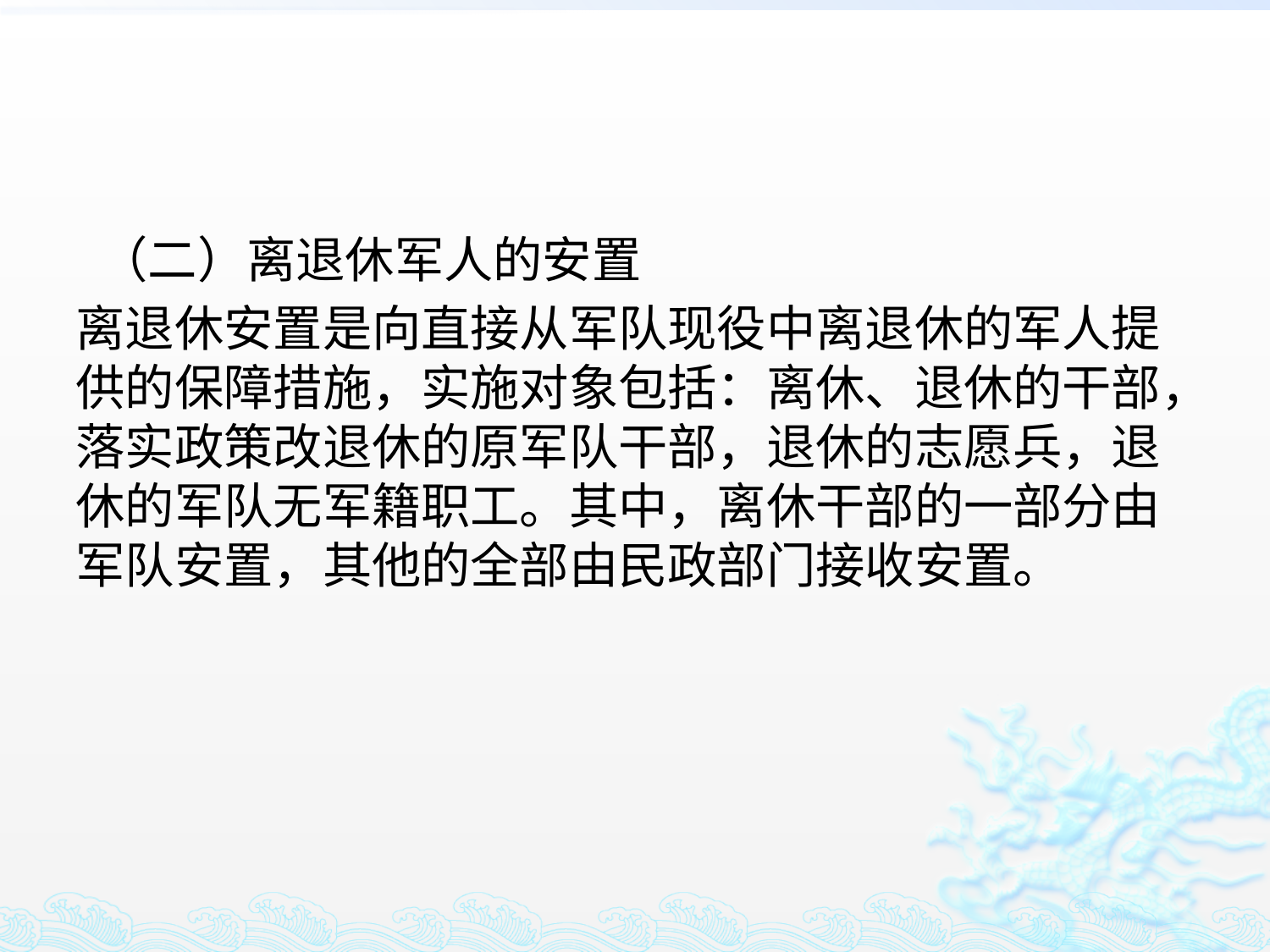

#
 （二）离退休军人的安置
离退休安置是向直接从军队现役中离退休的军人提供的保障措施，实施对象包括：离休、退休的干部，落实政策改退休的原军队干部，退休的志愿兵，退休的军队无军籍职工。其中，离休干部的一部分由军队安置，其他的全部由民政部门接收安置。